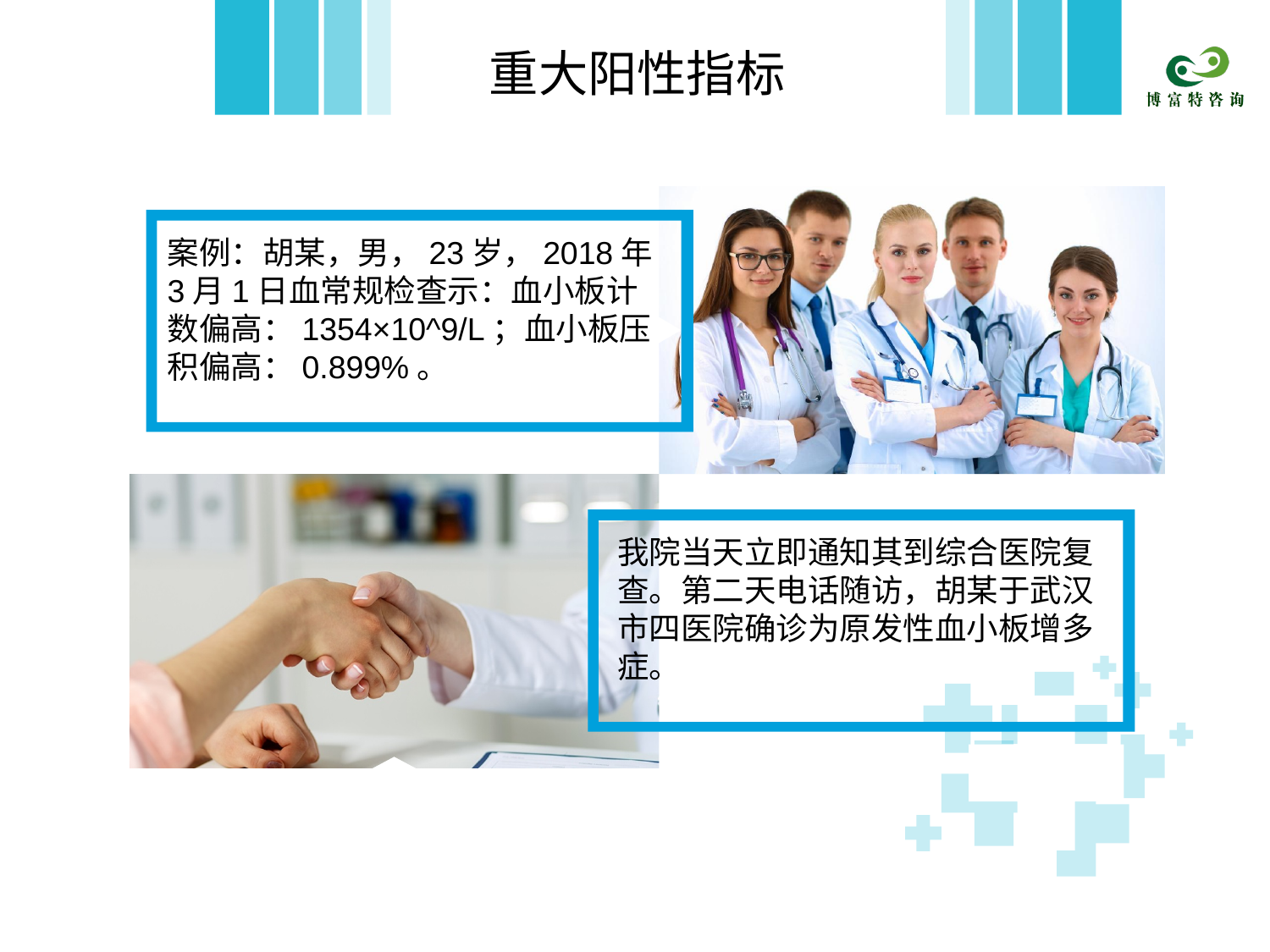

重大阳性指标

案例：胡某，男，23岁，2018年3月1日血常规检查示：血小板计数偏高：1354×10^9/L；血小板压积偏高：0.899%。
我院当天立即通知其到综合医院复查。第二天电话随访，胡某于武汉市四医院确诊为原发性血小板增多症。